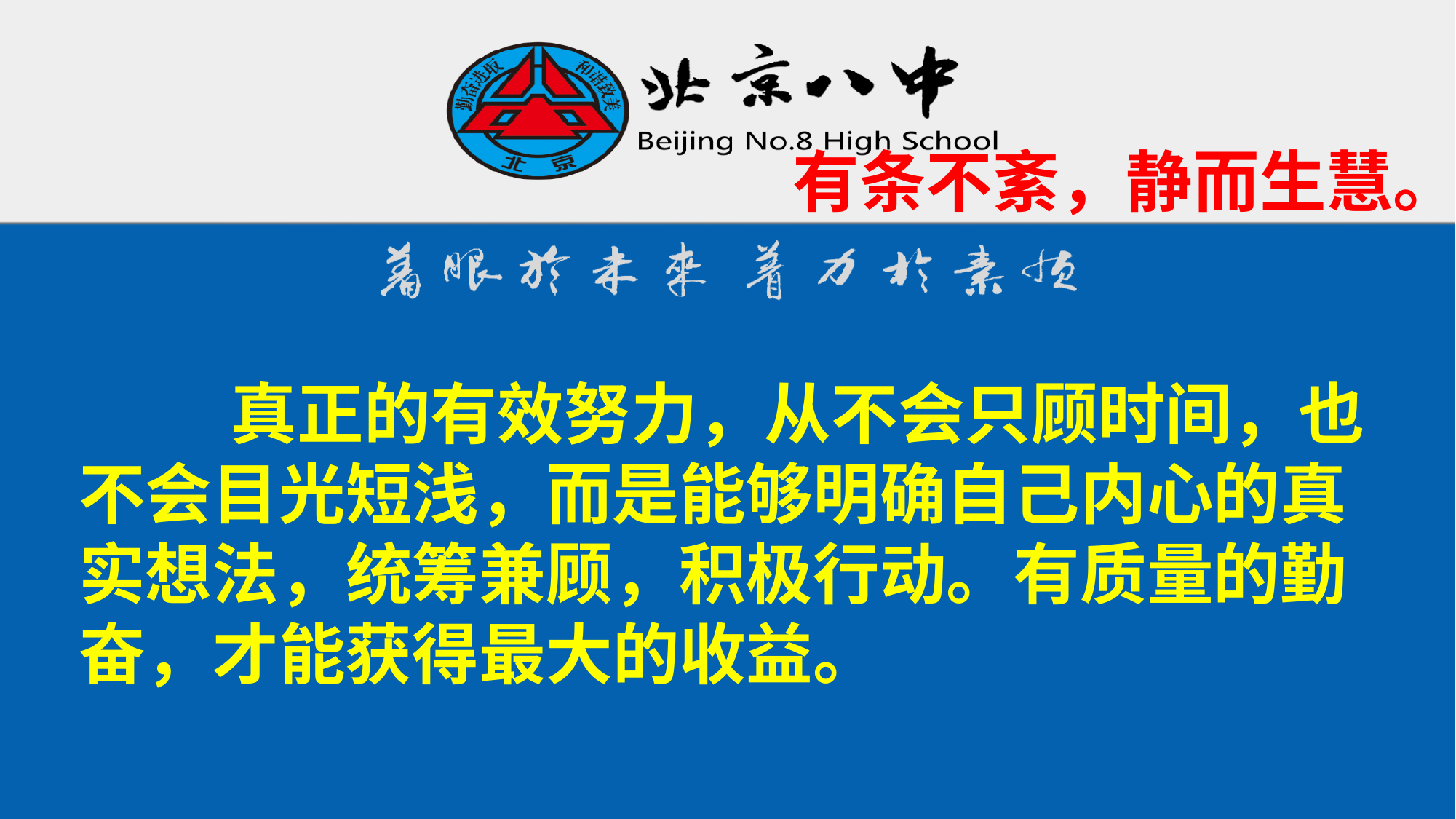

有条不紊，静而生慧。
         真正的有效努力，从不会只顾时间，也不会目光短浅，而是能够明确自己内心的真实想法，统筹兼顾，积极行动。有质量的勤奋，才能获得最大的收益。